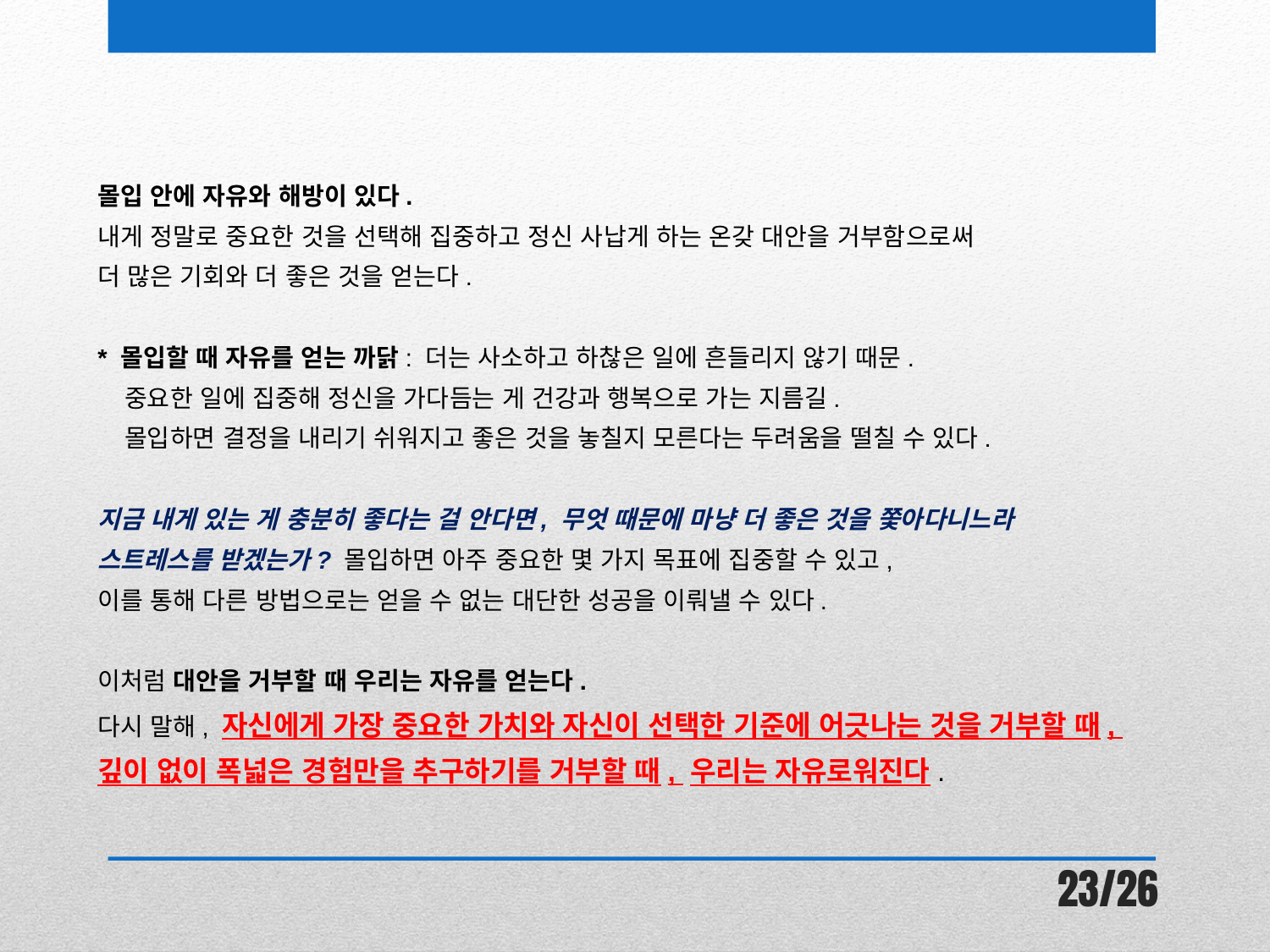

몰입 안에 자유와 해방이 있다.
내게 정말로 중요한 것을 선택해 집중하고 정신 사납게 하는 온갖 대안을 거부함으로써
더 많은 기회와 더 좋은 것을 얻는다.

* 몰입할 때 자유를 얻는 까닭: 더는 사소하고 하찮은 일에 흔들리지 않기 때문.
   중요한 일에 집중해 정신을 가다듬는 게 건강과 행복으로 가는 지름길.
   몰입하면 결정을 내리기 쉬워지고 좋은 것을 놓칠지 모른다는 두려움을 떨칠 수 있다.

지금 내게 있는 게 충분히 좋다는 걸 안다면, 무엇 때문에 마냥 더 좋은 것을 쫓아다니느라
스트레스를 받겠는가? 몰입하면 아주 중요한 몇 가지 목표에 집중할 수 있고,
이를 통해 다른 방법으로는 얻을 수 없는 대단한 성공을 이뤄낼 수 있다.

이처럼 대안을 거부할 때 우리는 자유를 얻는다.
다시 말해, 자신에게 가장 중요한 가치와 자신이 선택한 기준에 어긋나는 것을 거부할 때,
깊이 없이 폭넓은 경험만을 추구하기를 거부할 때, 우리는 자유로워진다.
23/26